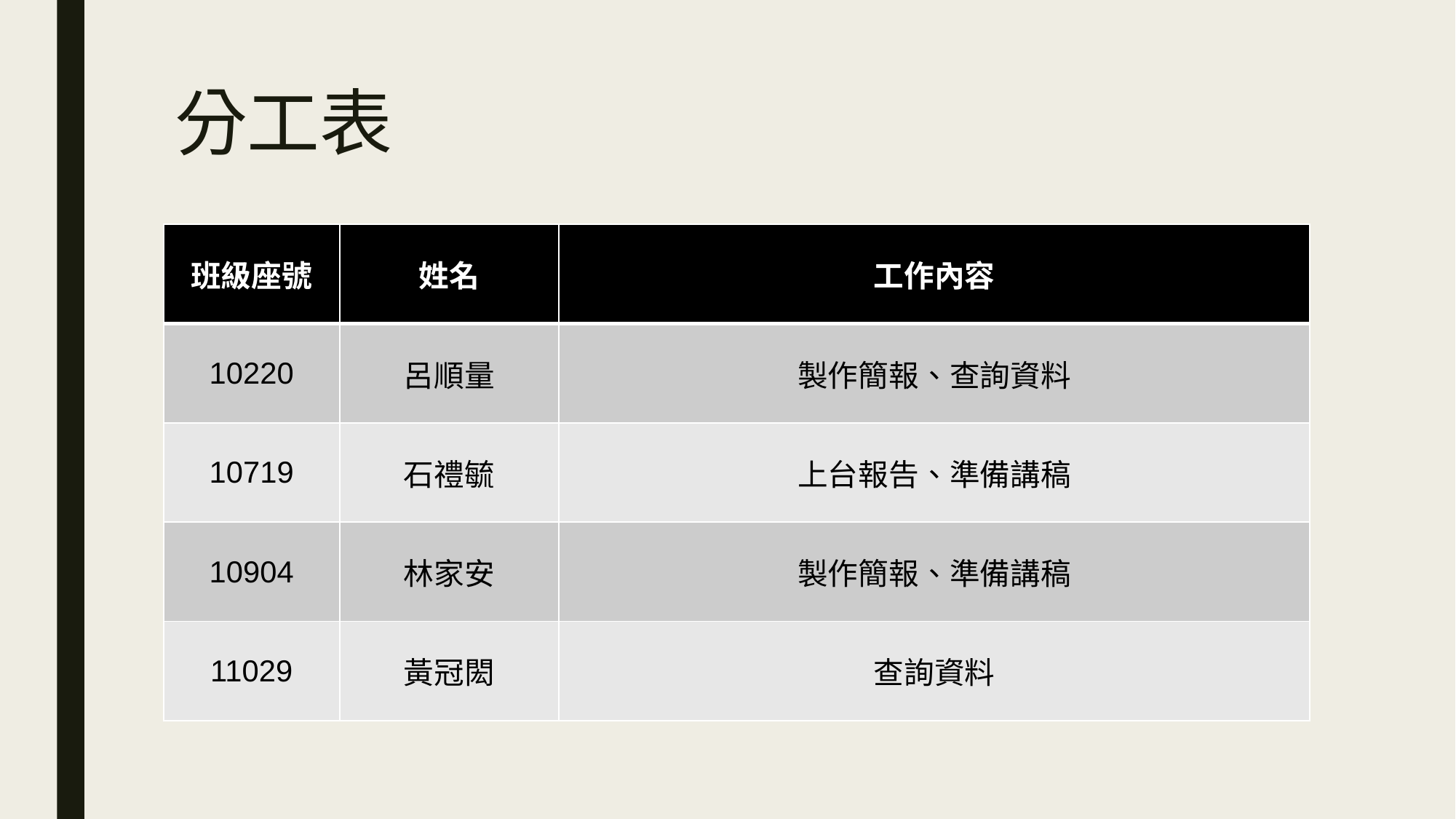

# 分工表
| 班級座號 | 姓名 | 工作內容 |
| --- | --- | --- |
| 10220 | 呂順量 | 製作簡報、查詢資料 |
| 10719 | 石禮毓 | 上台報告、準備講稿 |
| 10904 | 林家安 | 製作簡報、準備講稿 |
| 11029 | 黃冠閎 | 查詢資料 |